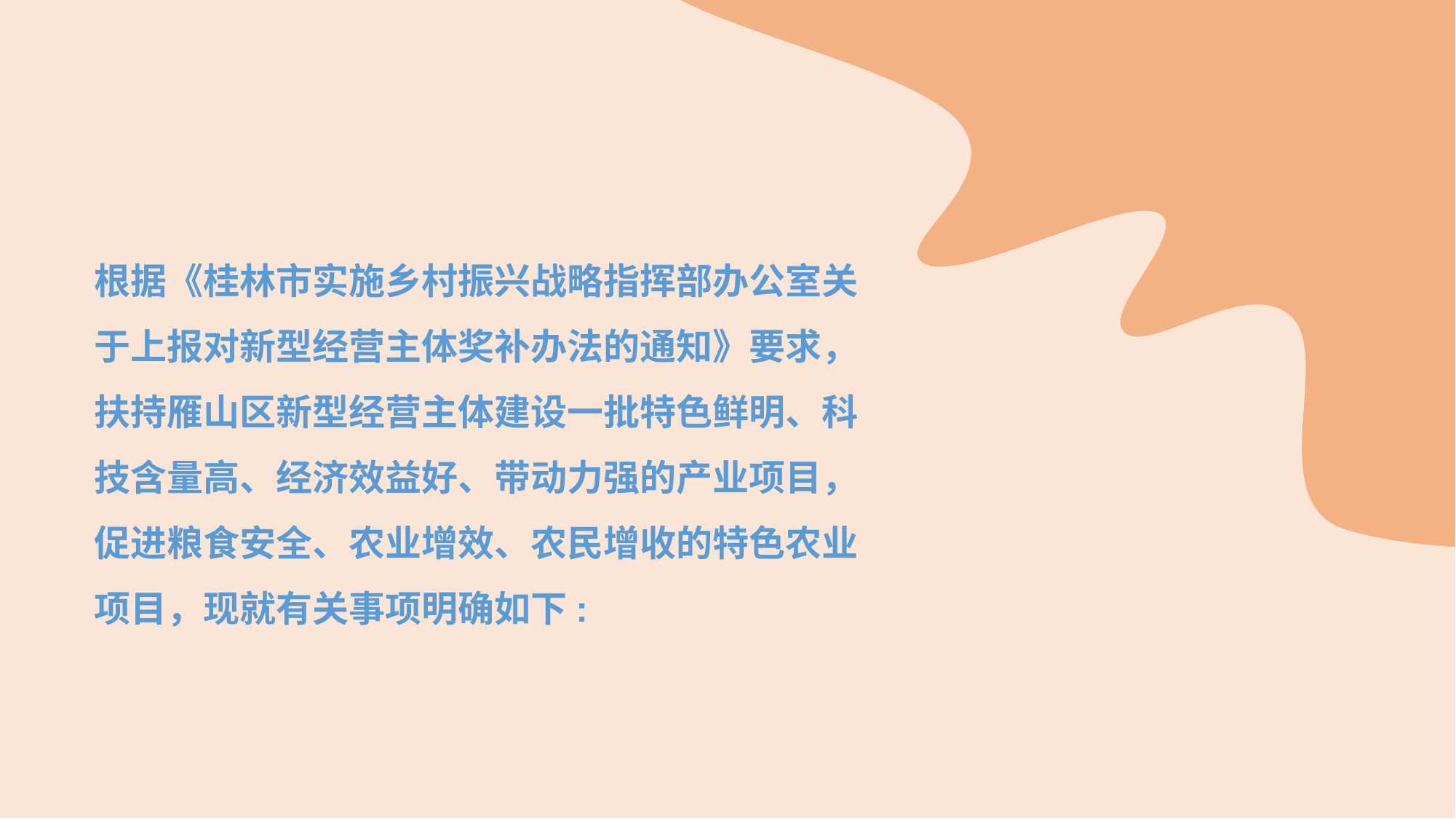

根据《桂林市实施乡村振兴战略指挥部办公室关于上报对新型经营主体奖补办法的通知》要求，扶持雁山区新型经营主体建设一批特色鲜明、科技含量高、经济效益好、带动力强的产业项目，促进粮食安全、农业增效、农民增收的特色农业项目，现就有关事项明确如下: